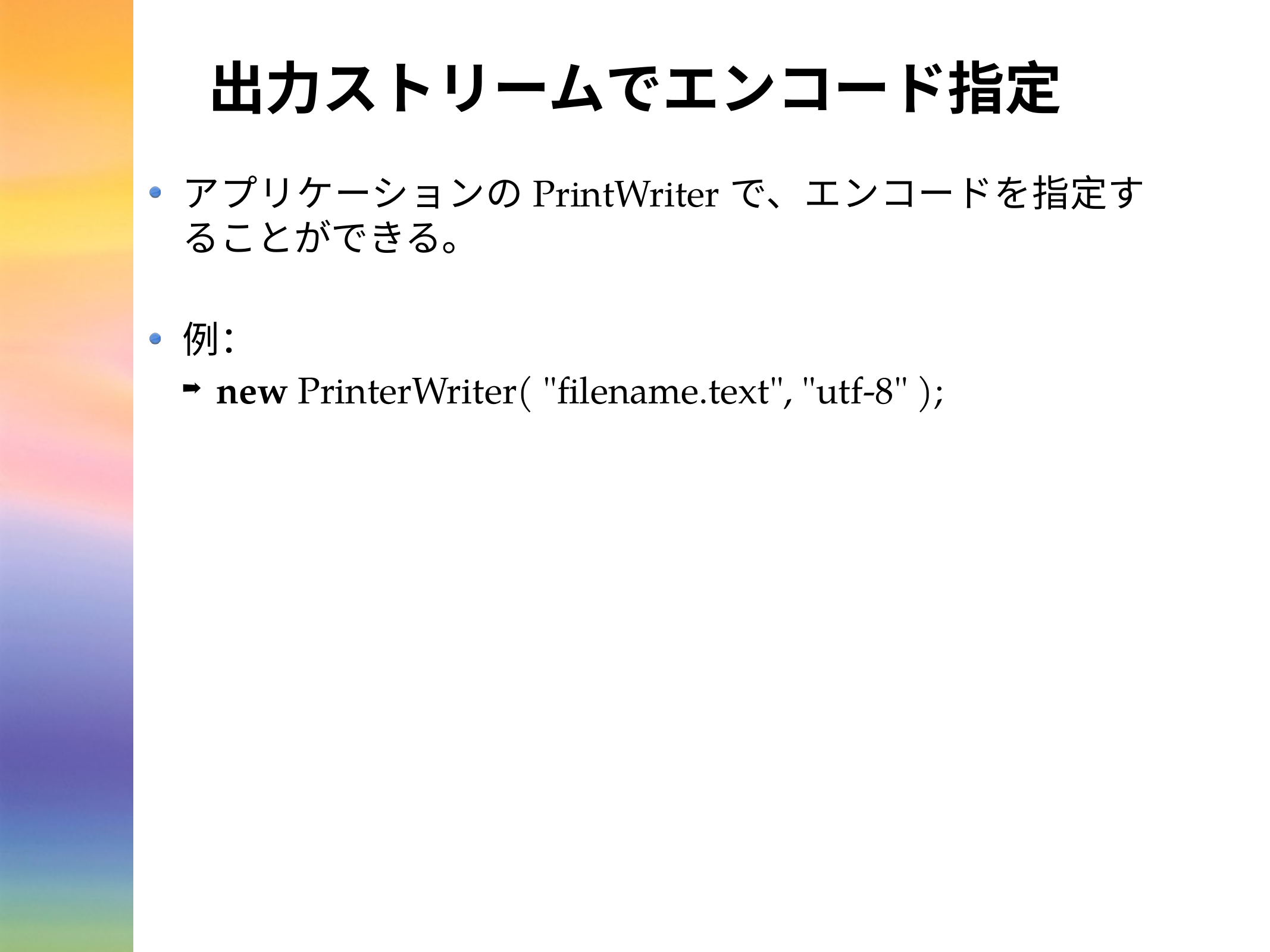

# 出力ストリームでエンコード指定
アプリケーションのPrintWriterで、エンコードを指定することができる。

例：
new PrinterWriter( "filename.text", "utf-8" );